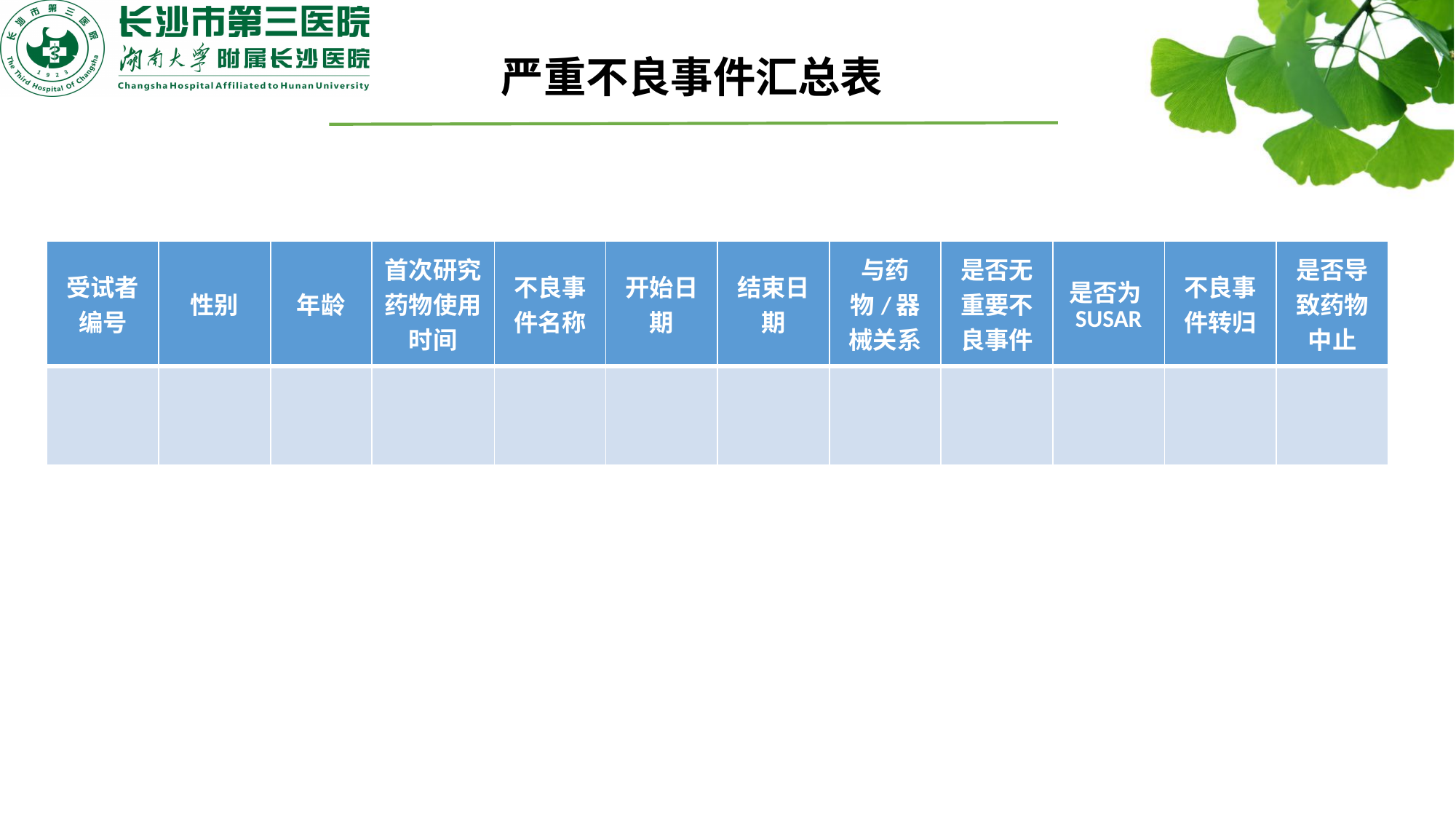

严重不良事件汇总表
| 受试者编号 | 性别 | 年龄 | 首次研究药物使用时间 | 不良事件名称 | 开始日期 | 结束日期 | 与药物/器械关系 | 是否无重要不良事件 | 是否为SUSAR | 不良事件转归 | 是否导致药物中止 |
| --- | --- | --- | --- | --- | --- | --- | --- | --- | --- | --- | --- |
|  |  |  |  |  |  |  |  |  |  |  |  |